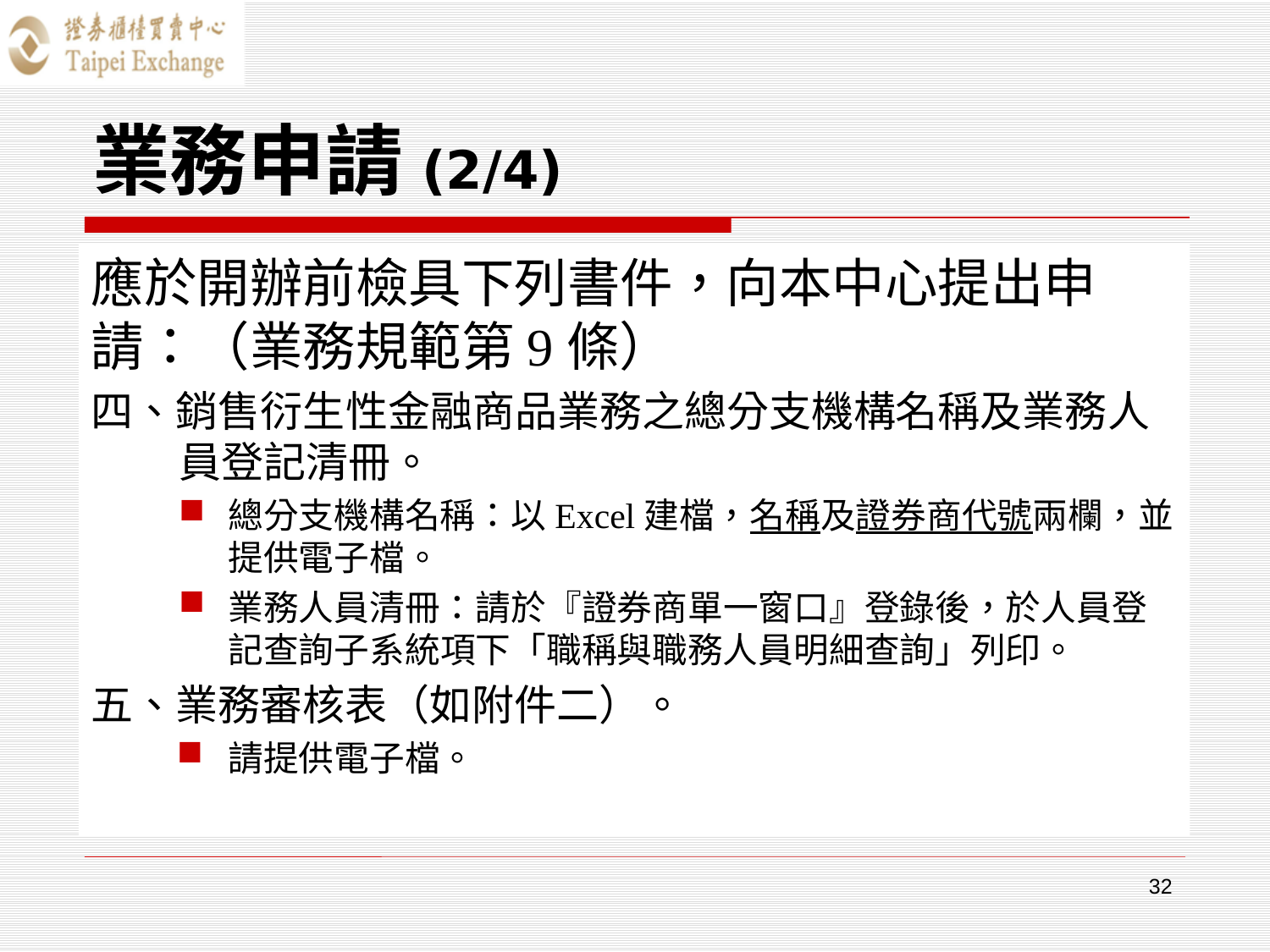

# 業務申請(2/4)
應於開辦前檢具下列書件，向本中心提出申請：（業務規範第9條）
四、銷售衍生性金融商品業務之總分支機構名稱及業務人員登記清冊。
總分支機構名稱：以Excel建檔，名稱及證券商代號兩欄，並提供電子檔。
業務人員清冊：請於『證券商單一窗口』登錄後，於人員登記查詢子系統項下「職稱與職務人員明細查詢」列印。
五、業務審核表（如附件二）。
請提供電子檔。

32